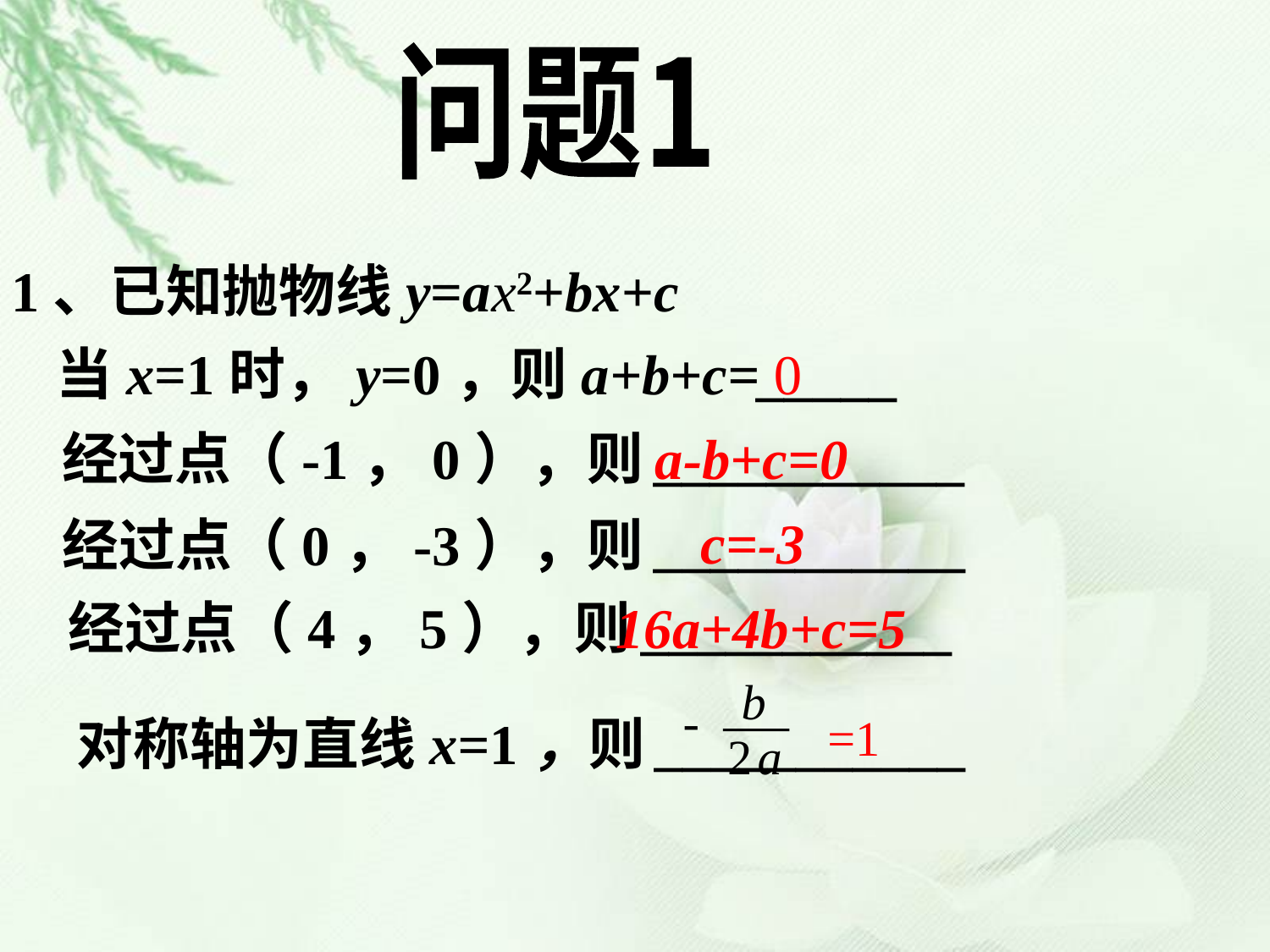

问题1
1、已知抛物线y=ax2+bx+c
当x=1时，y=0，则a+b+c=_____
0
经过点（-1，0），则___________
a-b+c=0
c=-3
经过点（0，-3），则___________
经过点（4，5），则___________
16a+4b+c=5

b

-

2
a

=1
对称轴为直线x=1，则___________